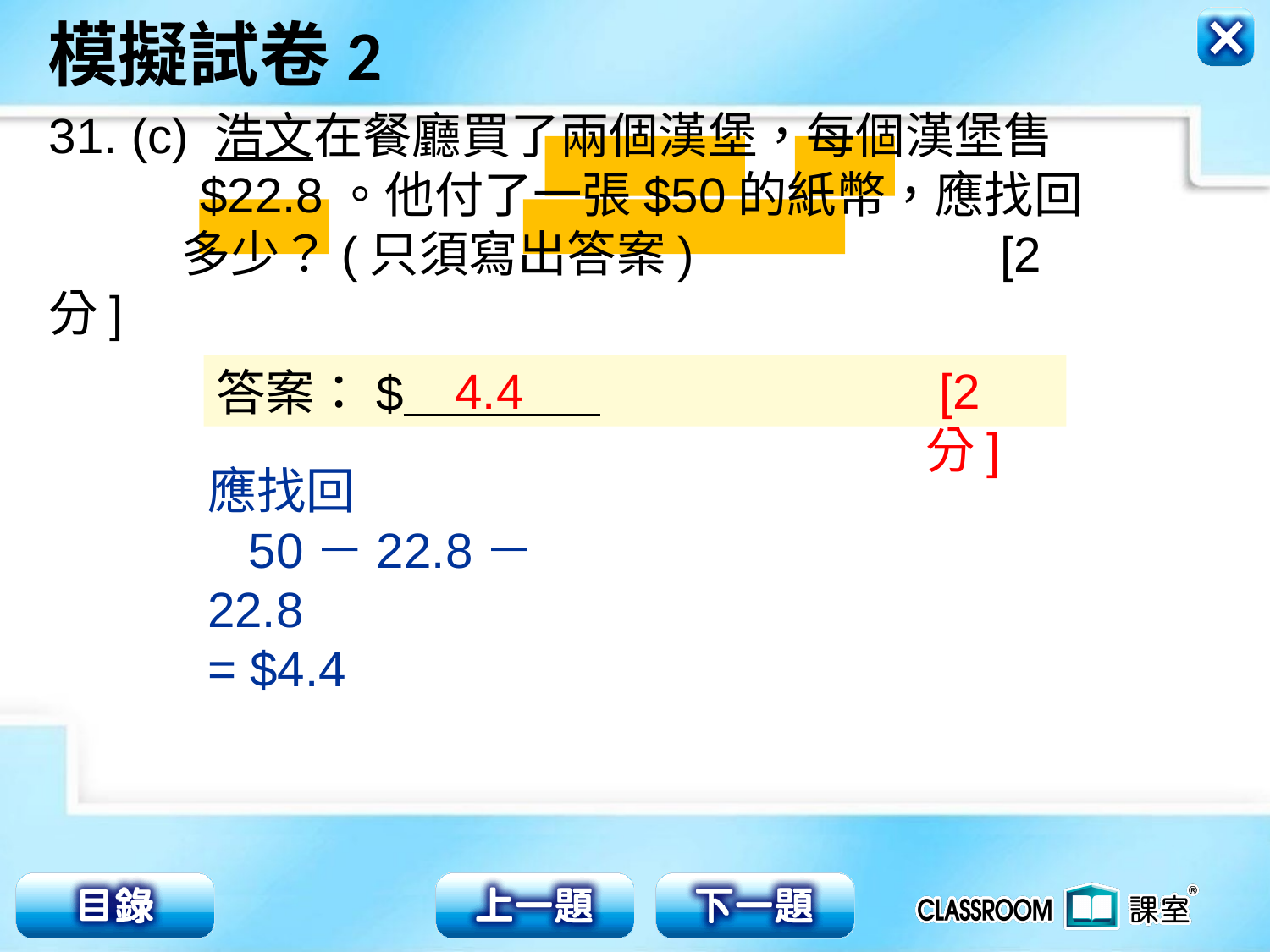

31. (c) 浩文在餐廳買了兩個漢堡，每個漢堡售
           $22.8。他付了一張$50的紙幣，應找回
           多少？(只須寫出答案)             [2分]

4.4
 [2分]
答案：$                .
應找回
   50－22.8－22.8
= $4.4